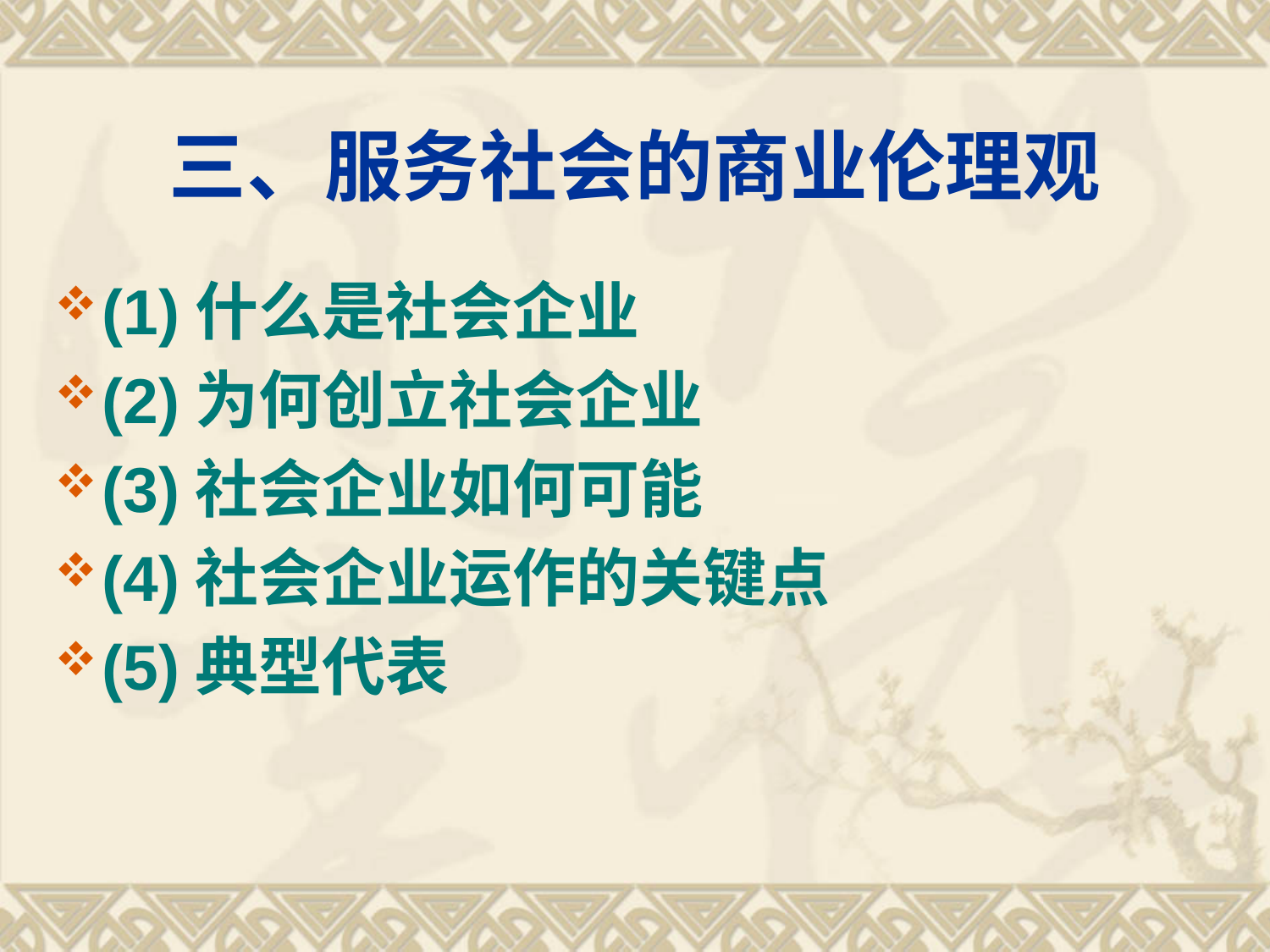

三、服务社会的商业伦理观
(1)什么是社会企业
(2)为何创立社会企业
(3)社会企业如何可能
(4)社会企业运作的关键点
(5)典型代表